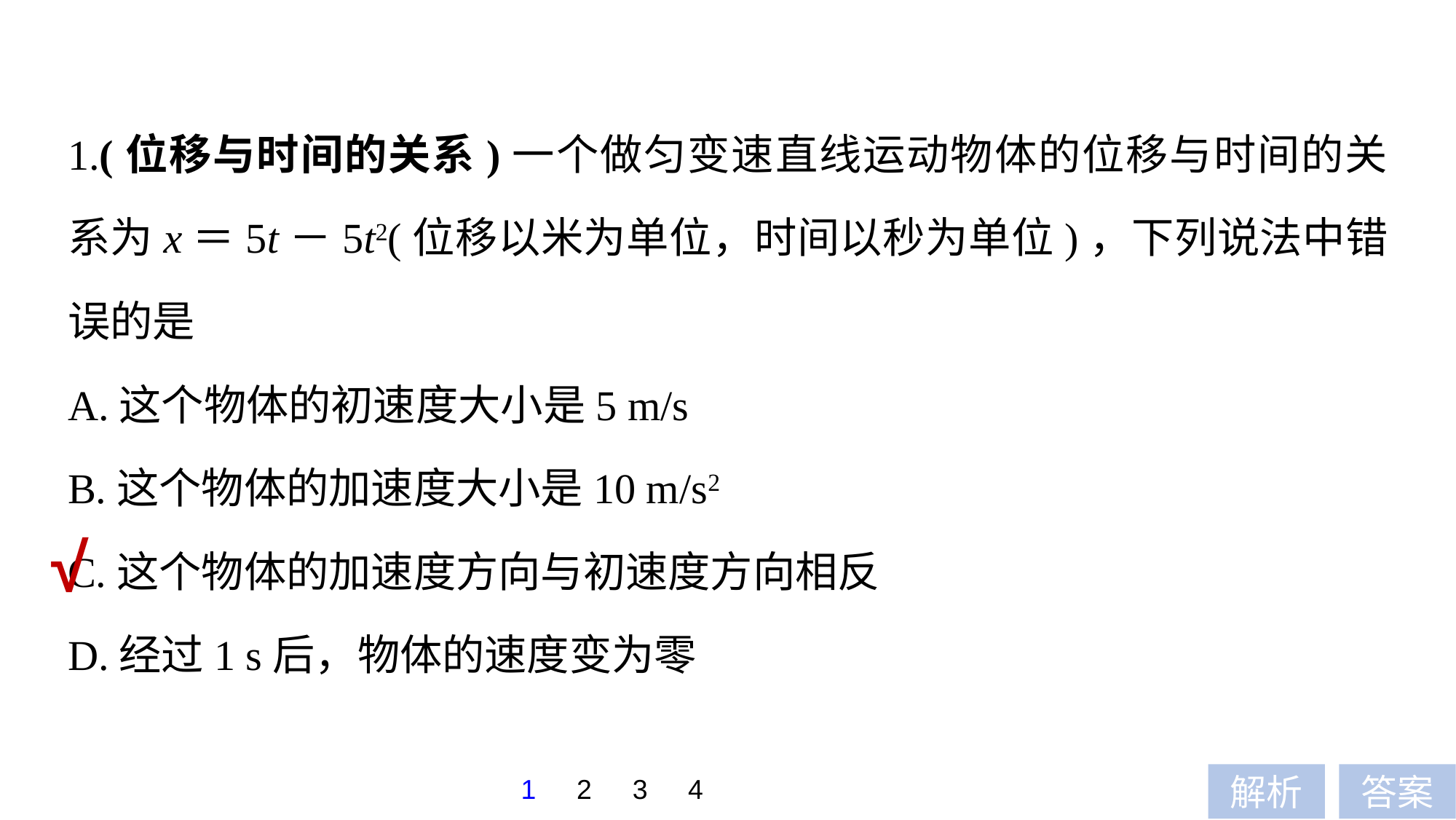

1.(位移与时间的关系)一个做匀变速直线运动物体的位移与时间的关系为x＝5t－5t2(位移以米为单位，时间以秒为单位)，下列说法中错误的是
A.这个物体的初速度大小是5 m/s
B.这个物体的加速度大小是10 m/s2
C.这个物体的加速度方向与初速度方向相反
D.经过1 s后，物体的速度变为零
√
1
2
3
4
解析
答案